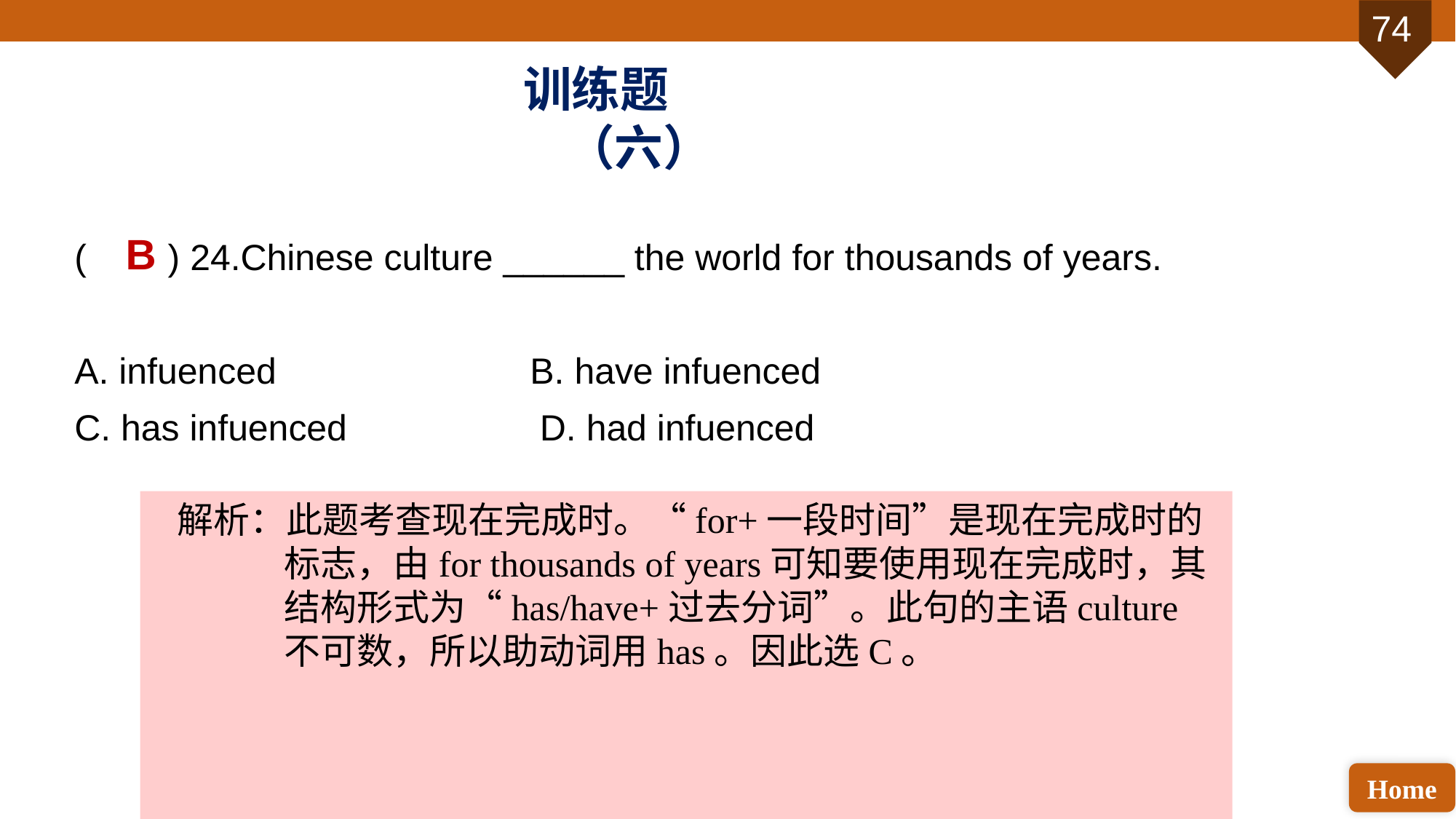

训练题（六）
(        ) 24.Chinese culture ______ the world for thousands of years.

A. infuenced                         B. have infuenced
C. has infuenced                   D. had infuenced

B

解析：此题考查现在完成时。“for+一段时间”是现在完成时的标志，由for thousands of years可知要使用现在完成时，其结构形式为“has/have+过去分词”。此句的主语culture不可数，所以助动词用has。因此选C。